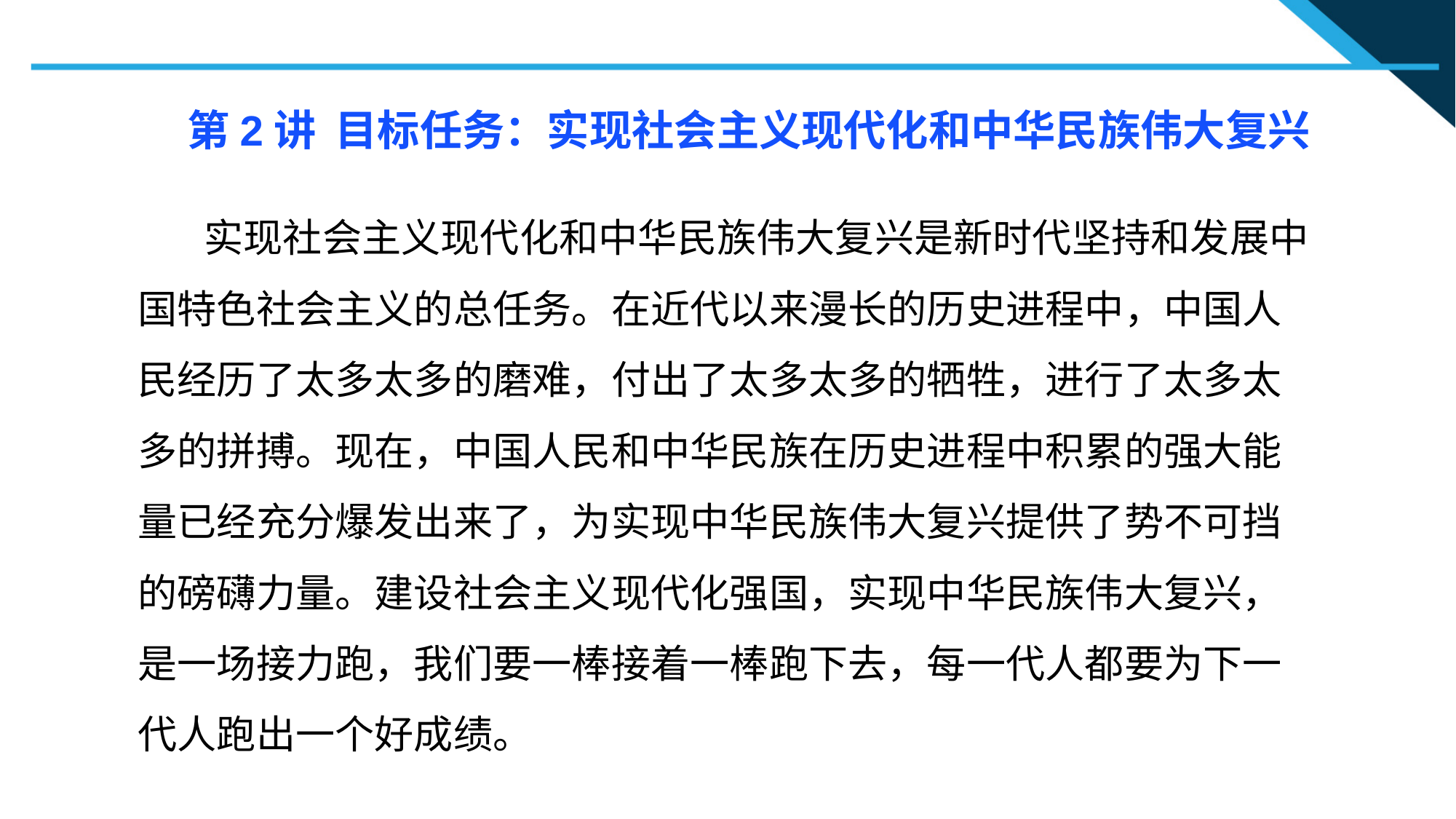

第2讲  目标任务：实现社会主义现代化和中华民族伟大复兴
       实现社会主义现代化和中华民族伟大复兴是新时代坚持和发展中国特色社会主义的总任务。在近代以来漫长的历史进程中，中国人民经历了太多太多的磨难，付出了太多太多的牺牲，进行了太多太多的拼搏。现在，中国人民和中华民族在历史进程中积累的强大能量已经充分爆发出来了，为实现中华民族伟大复兴提供了势不可挡的磅礴力量。建设社会主义现代化强国，实现中华民族伟大复兴，是一场接力跑，我们要一棒接着一棒跑下去，每一代人都要为下一代人跑出一个好成绩。